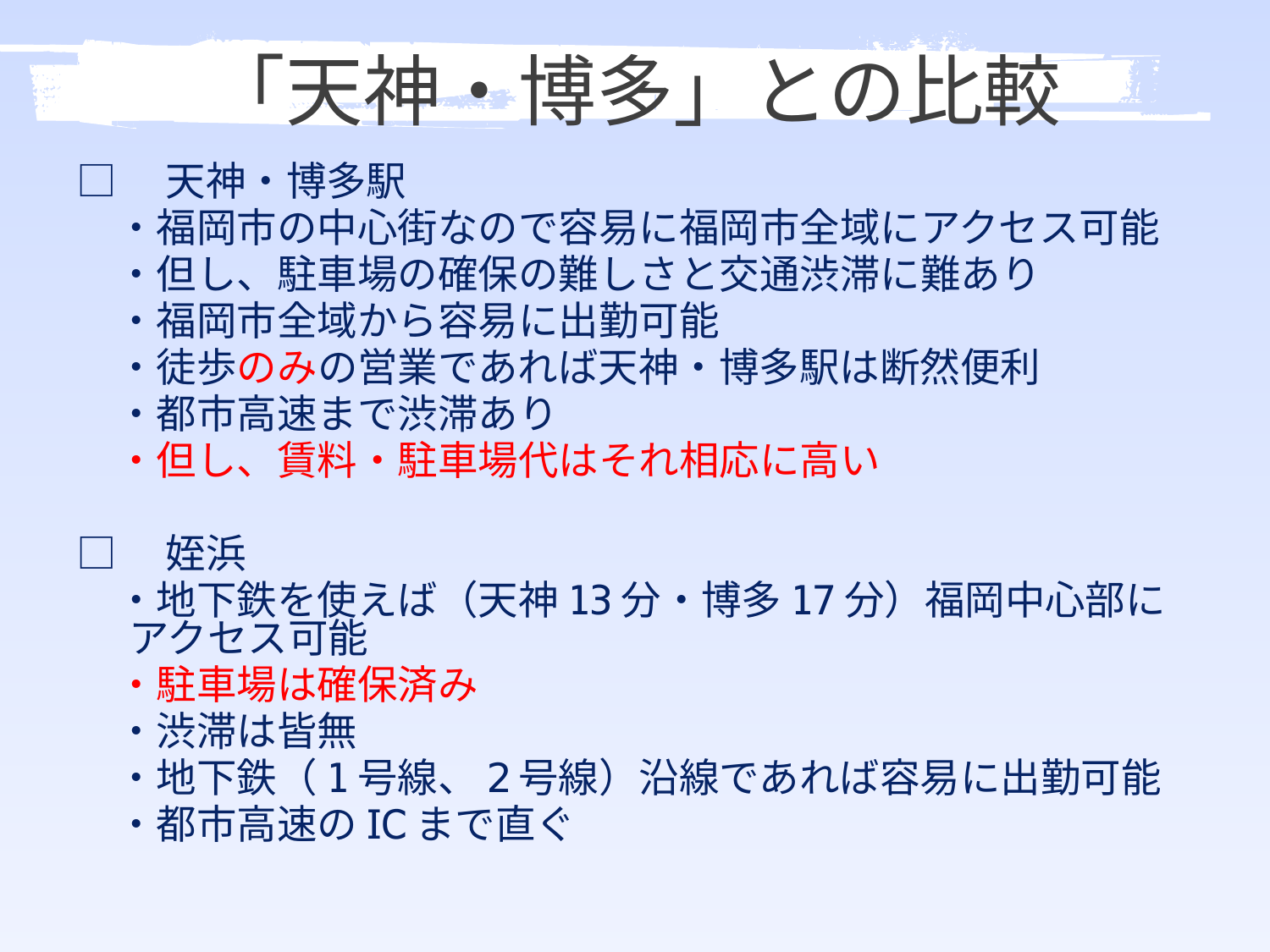

# 「天神・博多」との比較
□　天神・博多駅
　・福岡市の中心街なので容易に福岡市全域にアクセス可能
　・但し、駐車場の確保の難しさと交通渋滞に難あり
　・福岡市全域から容易に出勤可能
　・徒歩のみの営業であれば天神・博多駅は断然便利
　・都市高速まで渋滞あり
　・但し、賃料・駐車場代はそれ相応に高い

□　姪浜
　・地下鉄を使えば（天神13分・博多17分）福岡中心部にアクセス可能
　・駐車場は確保済み
　・渋滞は皆無
　・地下鉄（1号線、2号線）沿線であれば容易に出勤可能
　・都市高速のICまで直ぐ